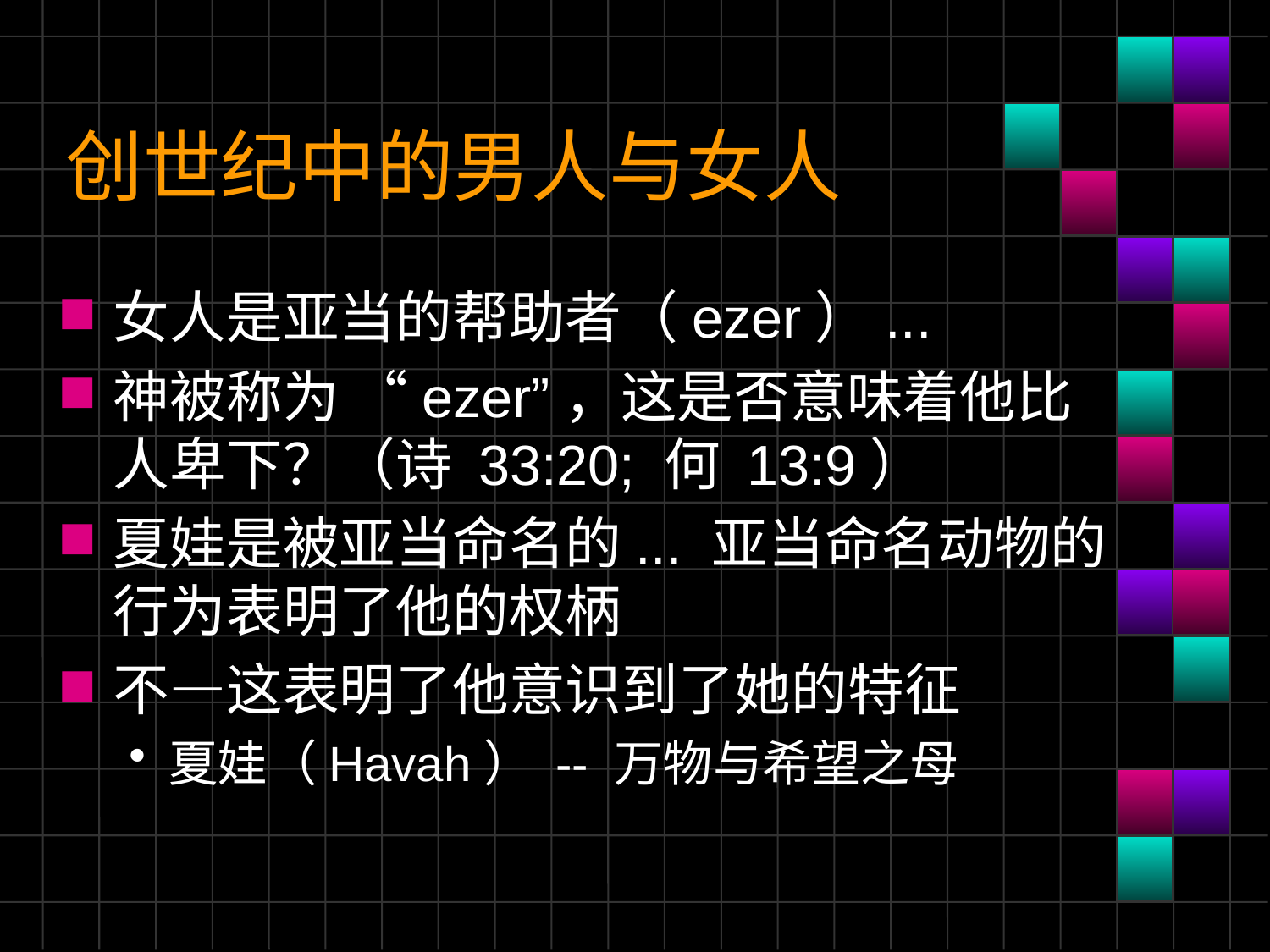

# 创世纪中的男人与女人
女人是亚当的帮助者（ezer）...
神被称为 “ezer”，这是否意味着他比人卑下？（诗 33:20; 何 13:9）
夏娃是被亚当命名的... 亚当命名动物的行为表明了他的权柄
不—这表明了他意识到了她的特征
夏娃（Havah） -- 万物与希望之母